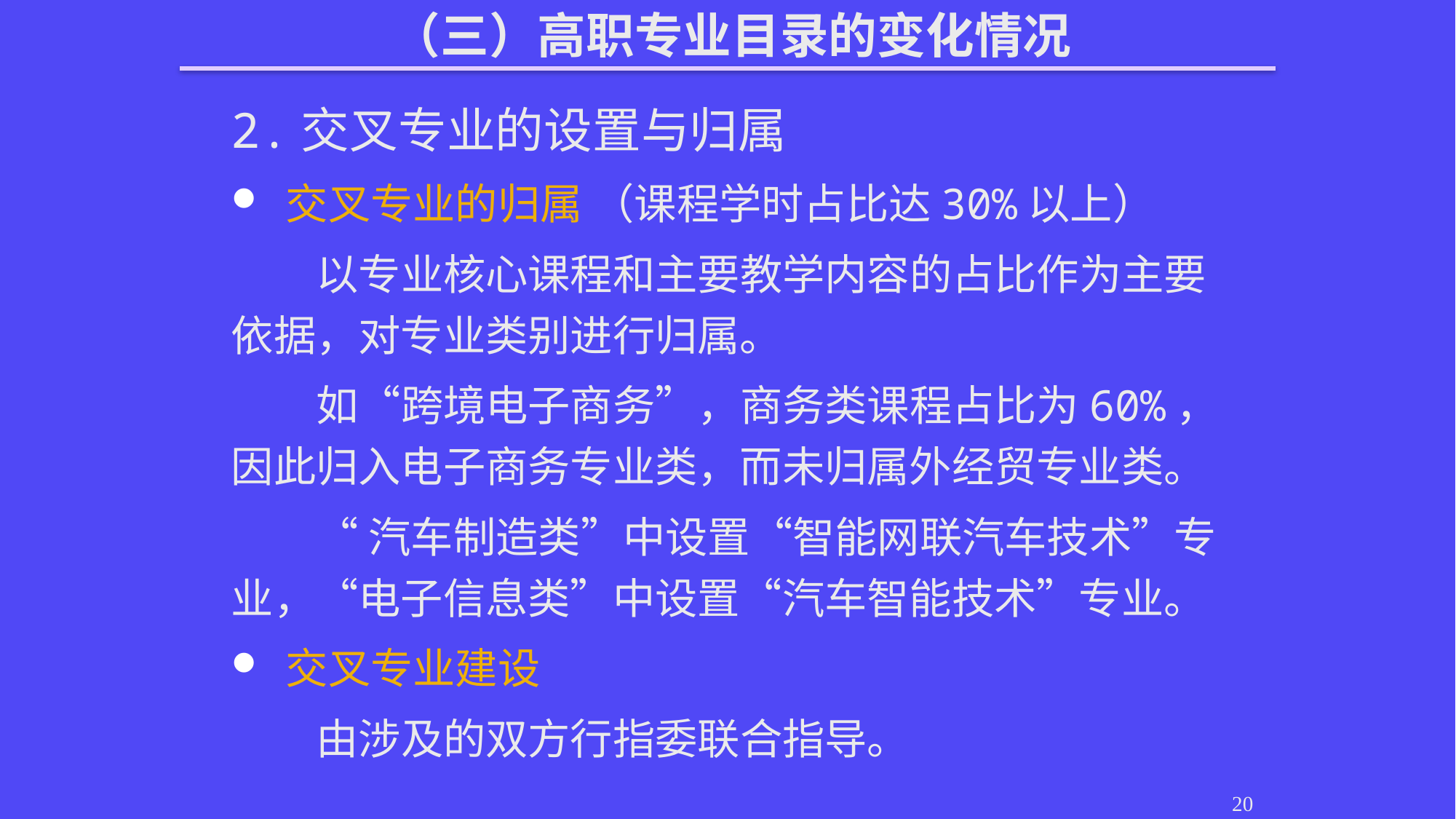

（三）高职专业目录的变化情况
2.交叉专业的设置与归属
交叉专业的归属 （课程学时占比达30%以上）
以专业核心课程和主要教学内容的占比作为主要依据，对专业类别进行归属。
如“跨境电子商务”，商务类课程占比为60%，因此归入电子商务专业类，而未归属外经贸专业类。
“汽车制造类”中设置“智能网联汽车技术”专业，“电子信息类”中设置“汽车智能技术”专业。
交叉专业建设
由涉及的双方行指委联合指导。

20